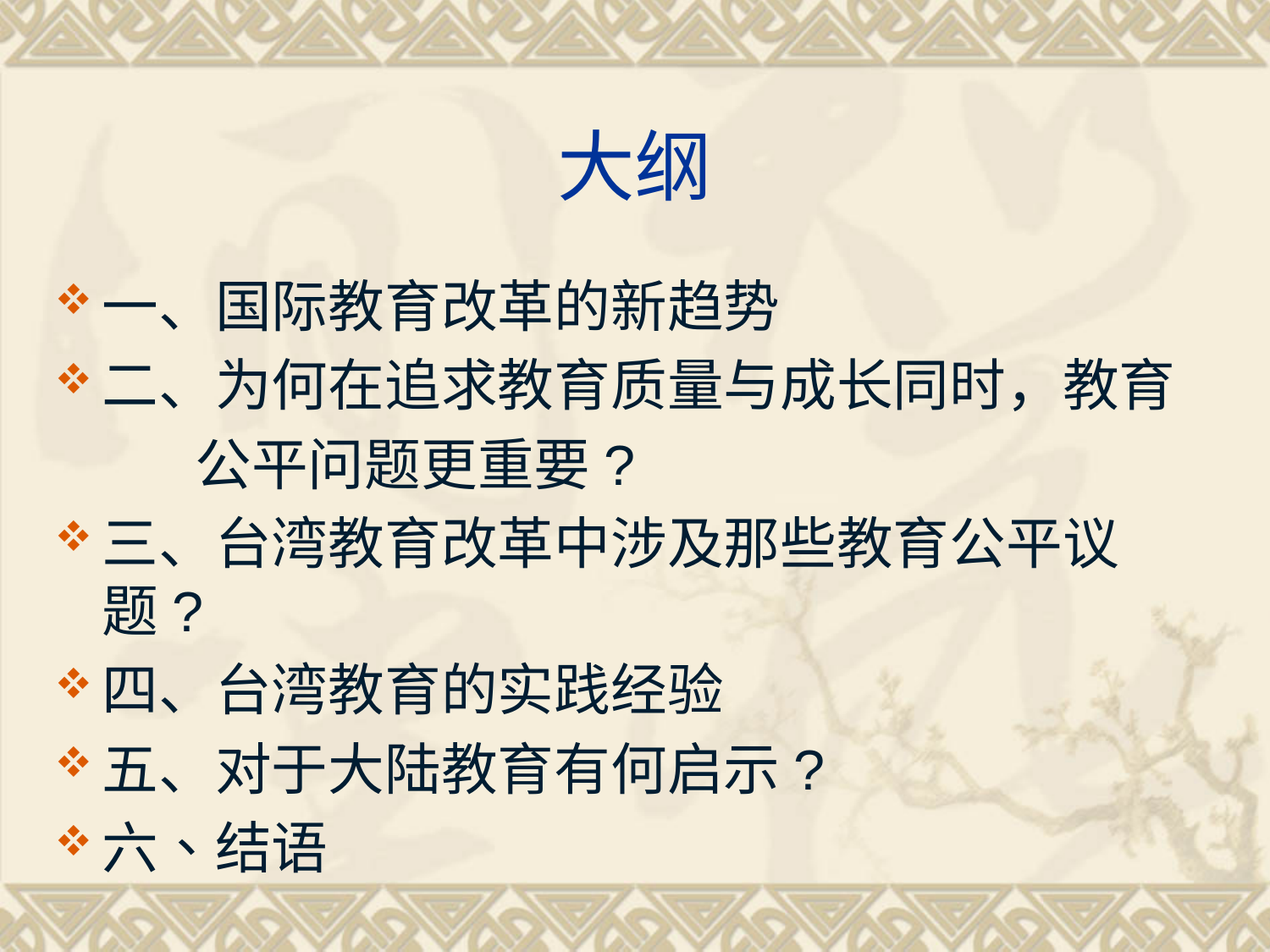

# 大纲
一、国际教育改革的新趋势
二、为何在追求教育质量与成长同时，教育
          公平问题更重要?
三、台湾教育改革中涉及那些教育公平议题?
四、台湾教育的实践经验
五、对于大陆教育有何启示?
六、结语